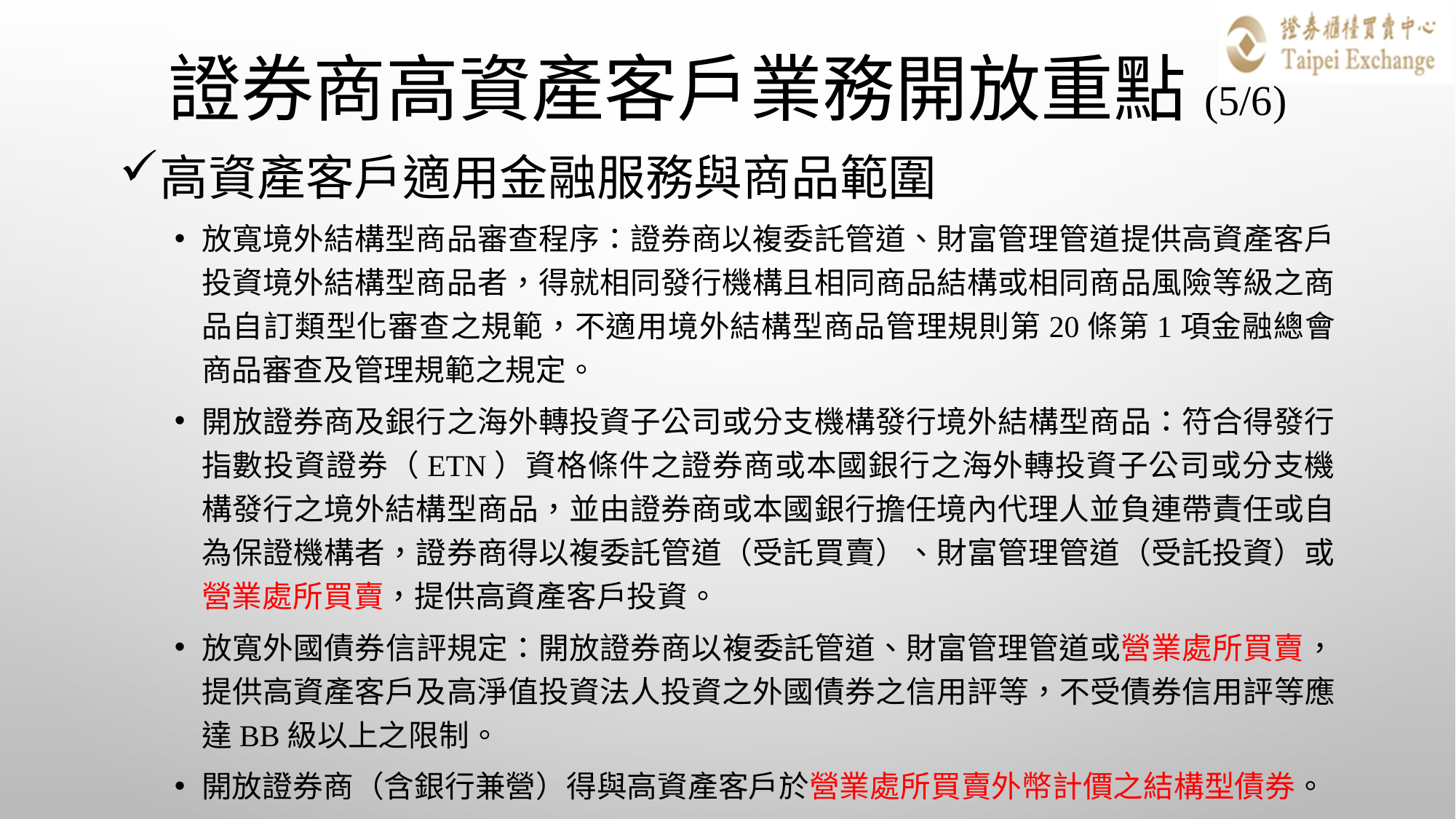

# 證券商高資產客戶業務開放重點(5/6)
高資產客戶適用金融服務與商品範圍
放寬境外結構型商品審查程序：證券商以複委託管道、財富管理管道提供高資產客戶投資境外結構型商品者，得就相同發行機構且相同商品結構或相同商品風險等級之商品自訂類型化審查之規範，不適用境外結構型商品管理規則第20條第1項金融總會商品審查及管理規範之規定。
開放證券商及銀行之海外轉投資子公司或分支機構發行境外結構型商品：符合得發行指數投資證券（ETN）資格條件之證券商或本國銀行之海外轉投資子公司或分支機構發行之境外結構型商品，並由證券商或本國銀行擔任境內代理人並負連帶責任或自為保證機構者，證券商得以複委託管道（受託買賣）、財富管理管道（受託投資）或營業處所買賣，提供高資產客戶投資。
放寬外國債券信評規定：開放證券商以複委託管道、財富管理管道或營業處所買賣，提供高資產客戶及高淨值投資法人投資之外國債券之信用評等，不受債券信用評等應達BB級以上之限制。
開放證券商（含銀行兼營）得與高資產客戶於營業處所買賣外幣計價之結構型債券。